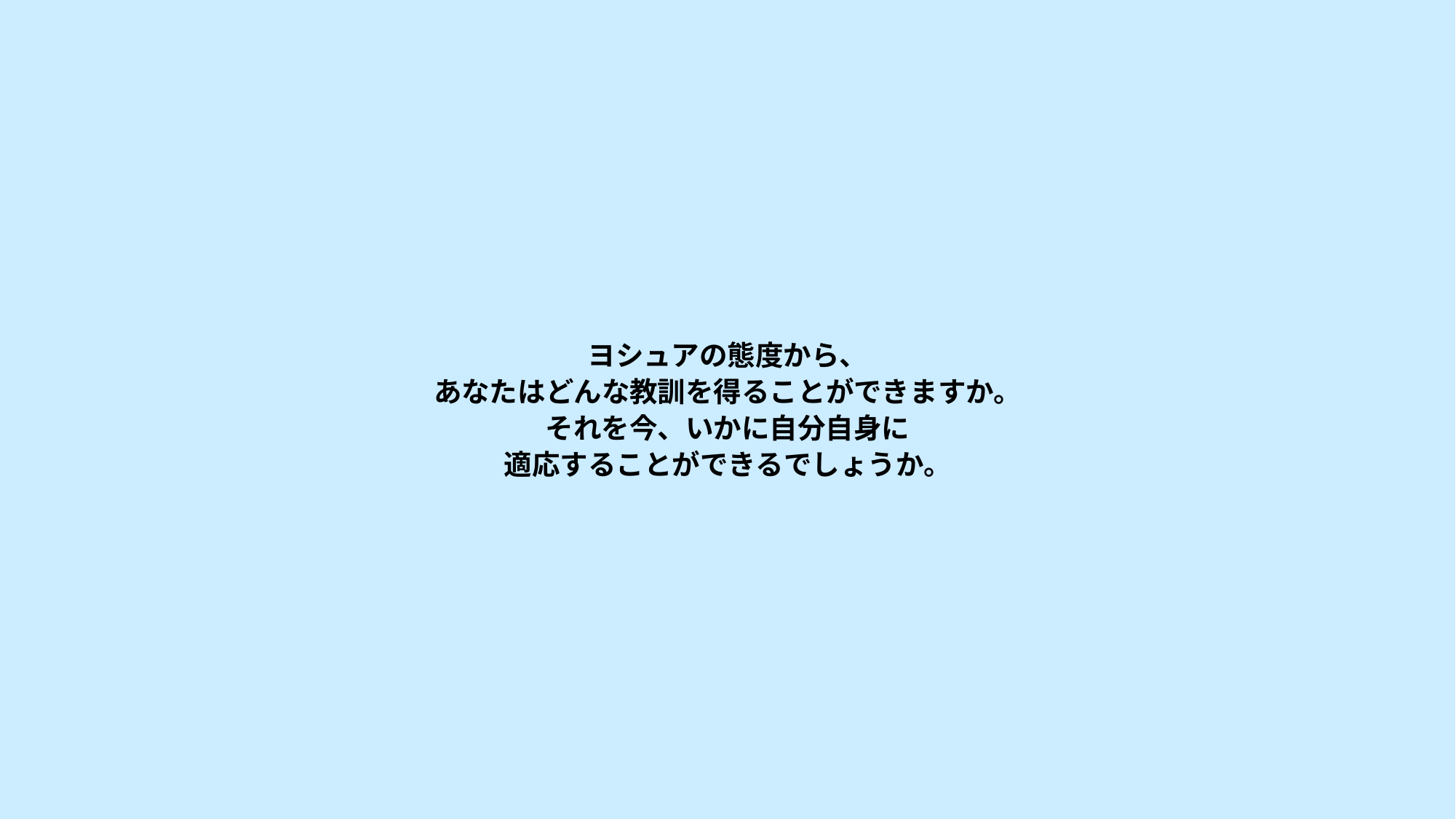

# ヨシュアの態度から、 あなたはどんな教訓を得ることができますか。 それを今、いかに自分自身に 適応することができるでしょうか。